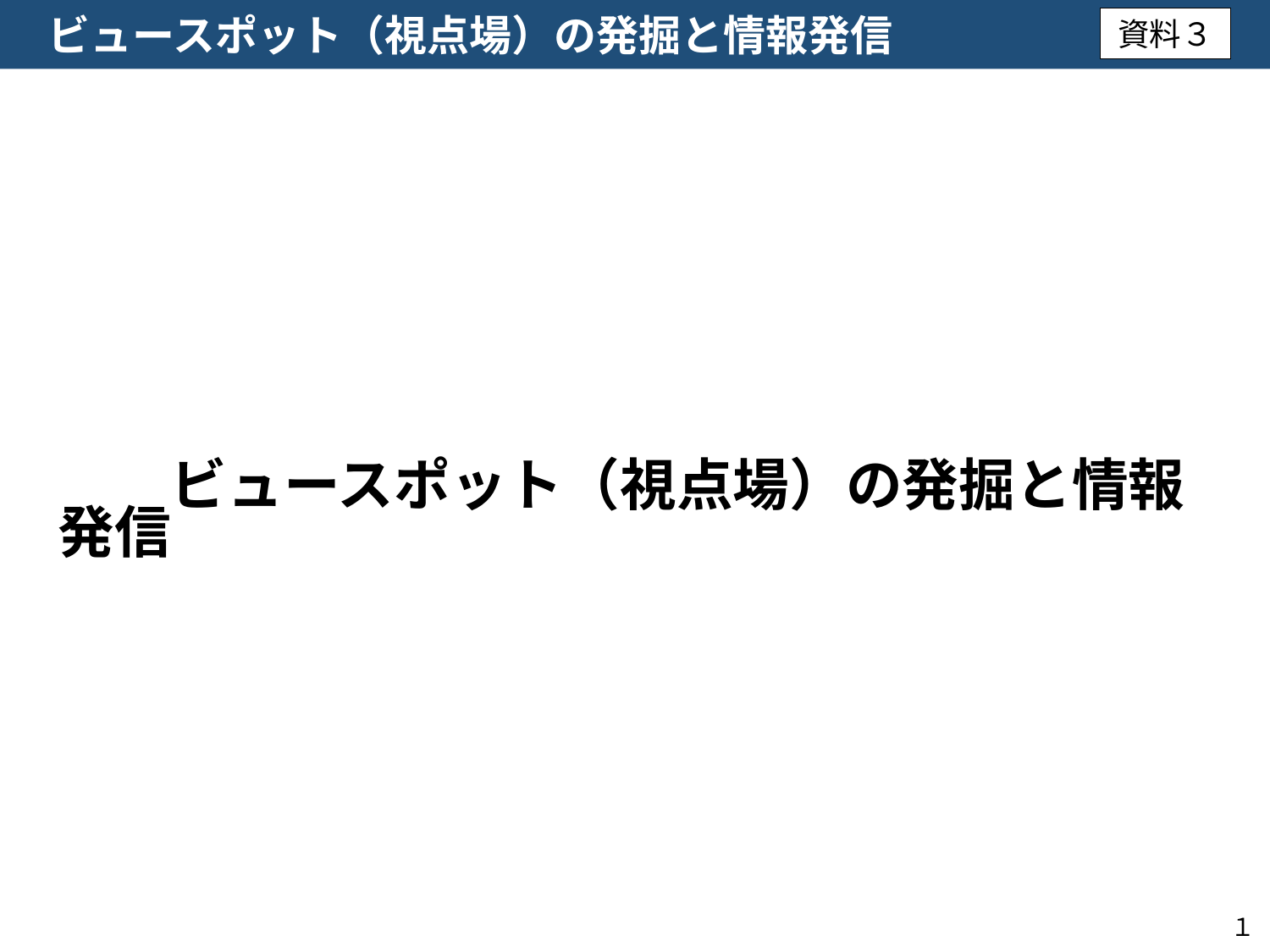

ビュースポット（視点場）の発掘と情報発信
資料３
# ビュースポット（視点場）の発掘と情報発信
１